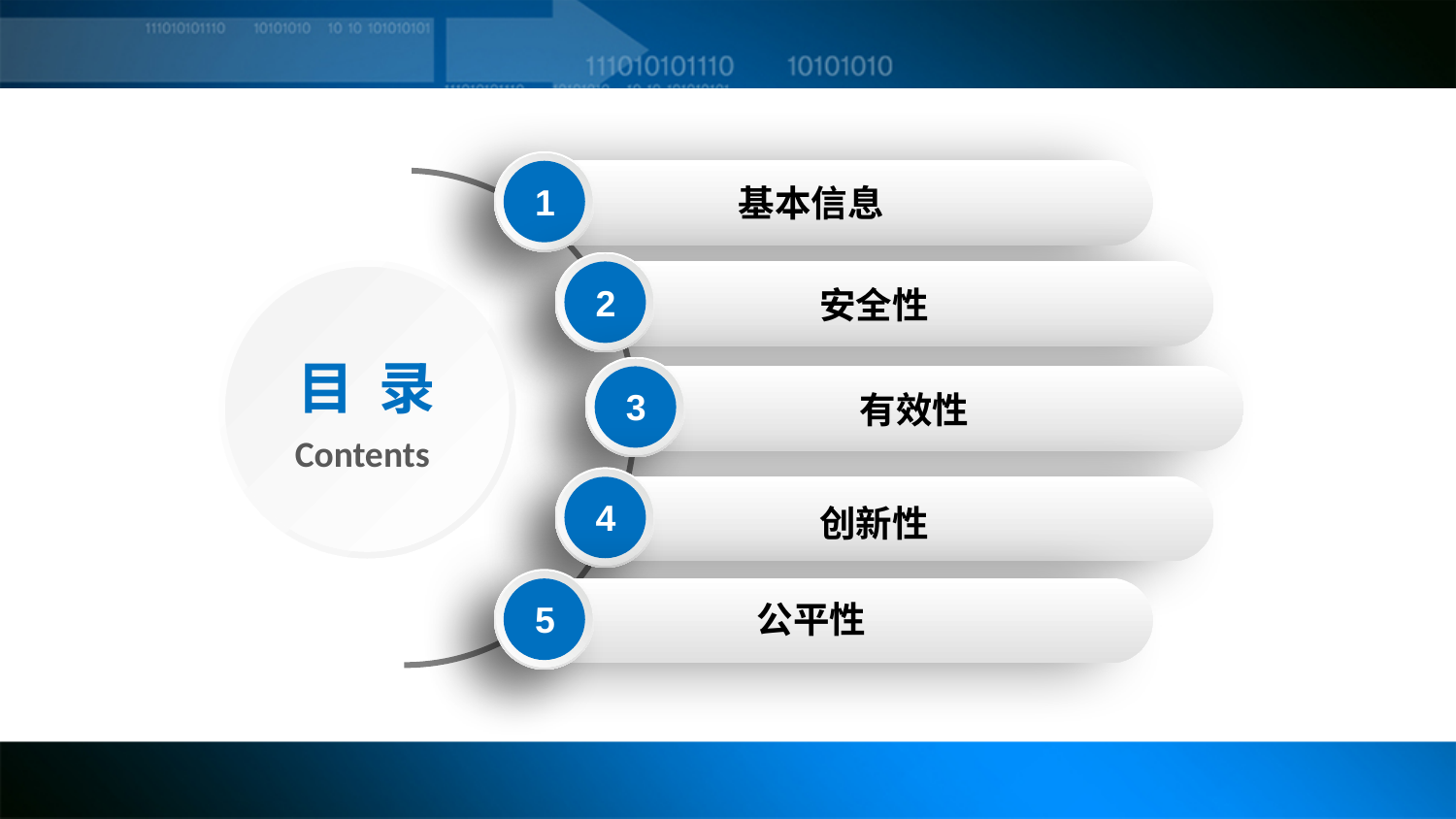

1
基本信息

2
安全性

目  录
Contents

3
有效性

4
创新性

5
公平性